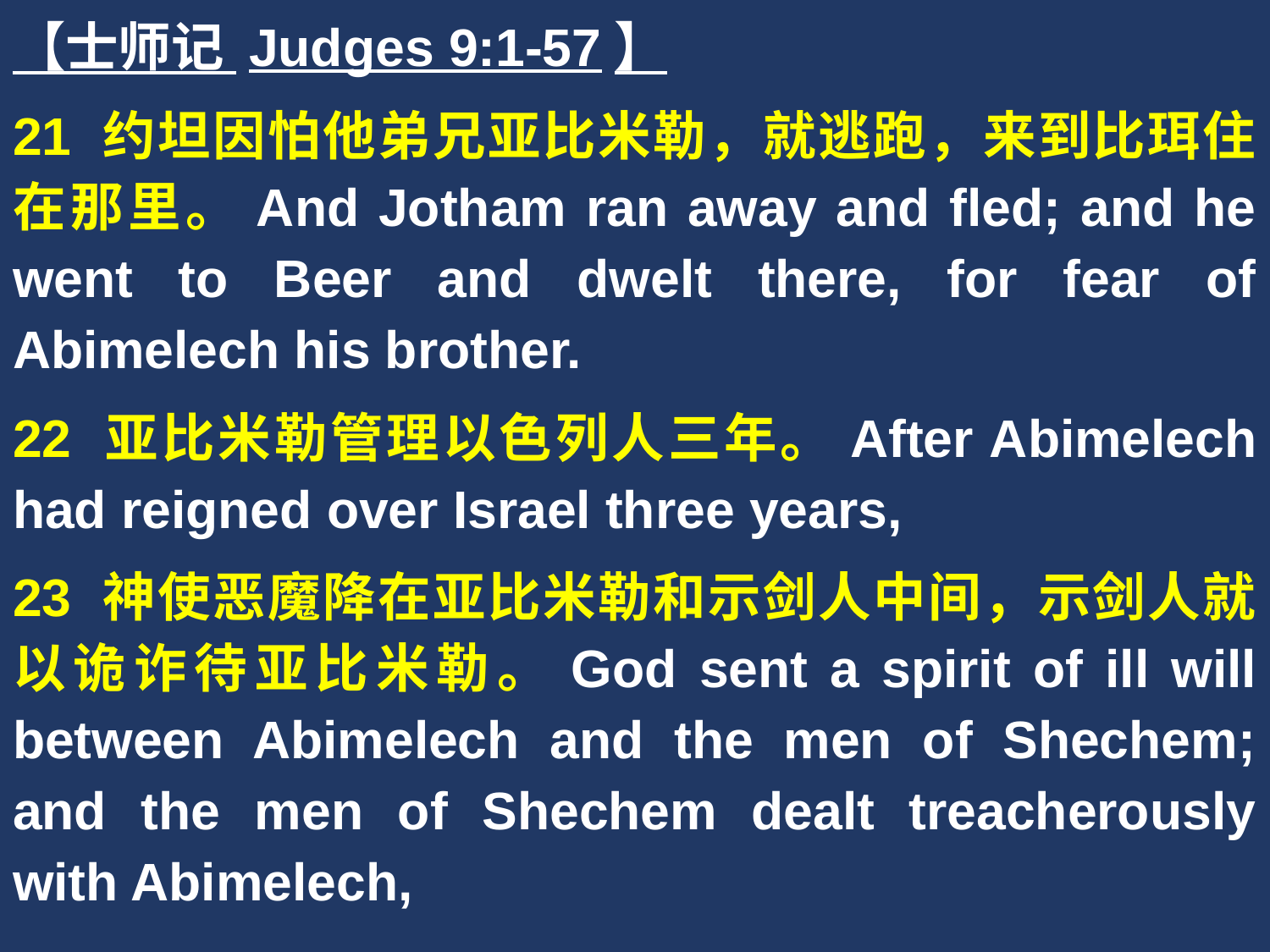

【士师记 Judges 9:1-57】
21 约坦因怕他弟兄亚比米勒，就逃跑，来到比珥住在那里。And Jotham ran away and fled; and he went to Beer and dwelt there, for fear of Abimelech his brother.
22 亚比米勒管理以色列人三年。After Abimelech had reigned over Israel three years,
23 神使恶魔降在亚比米勒和示剑人中间，示剑人就以诡诈待亚比米勒。God sent a spirit of ill will between Abimelech and the men of Shechem; and the men of Shechem dealt treacherously with Abimelech,